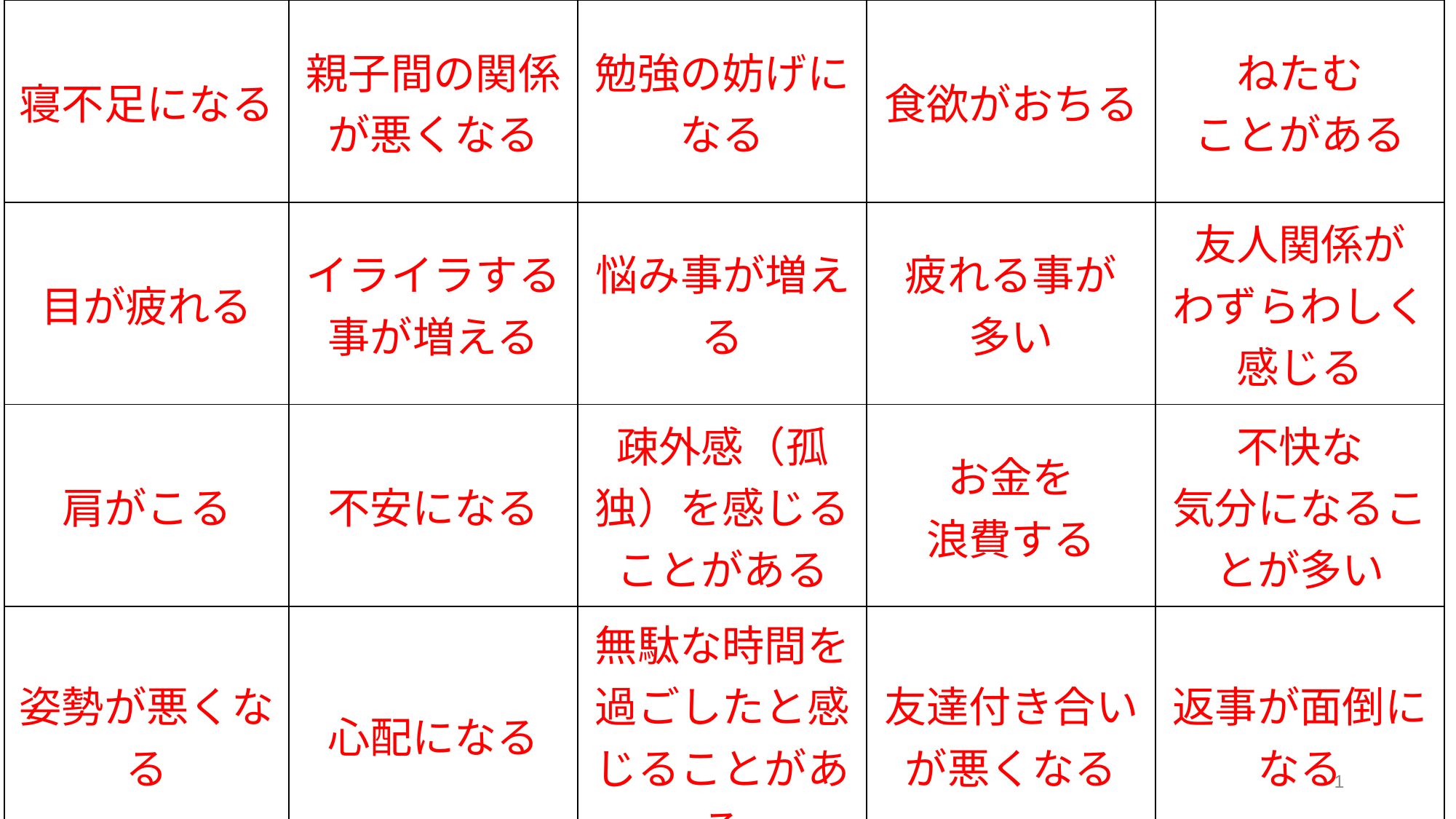

| 寝不足になる | 親子間の関係が悪くなる | 勉強の妨げになる | 食欲がおちる | ねたむ ことがある |
| --- | --- | --- | --- | --- |
| 目が疲れる | イライラする事が増える | 悩み事が増える | 疲れる事が 多い | 友人関係が わずらわしく感じる |
| 肩がこる | 不安になる | 疎外感（孤独）を感じることがある | お金を 浪費する | 不快な 気分になることが多い |
| 姿勢が悪くなる | 心配になる | 無駄な時間を過ごしたと感じることがある | 友達付き合いが悪くなる | 返事が面倒になる |
1